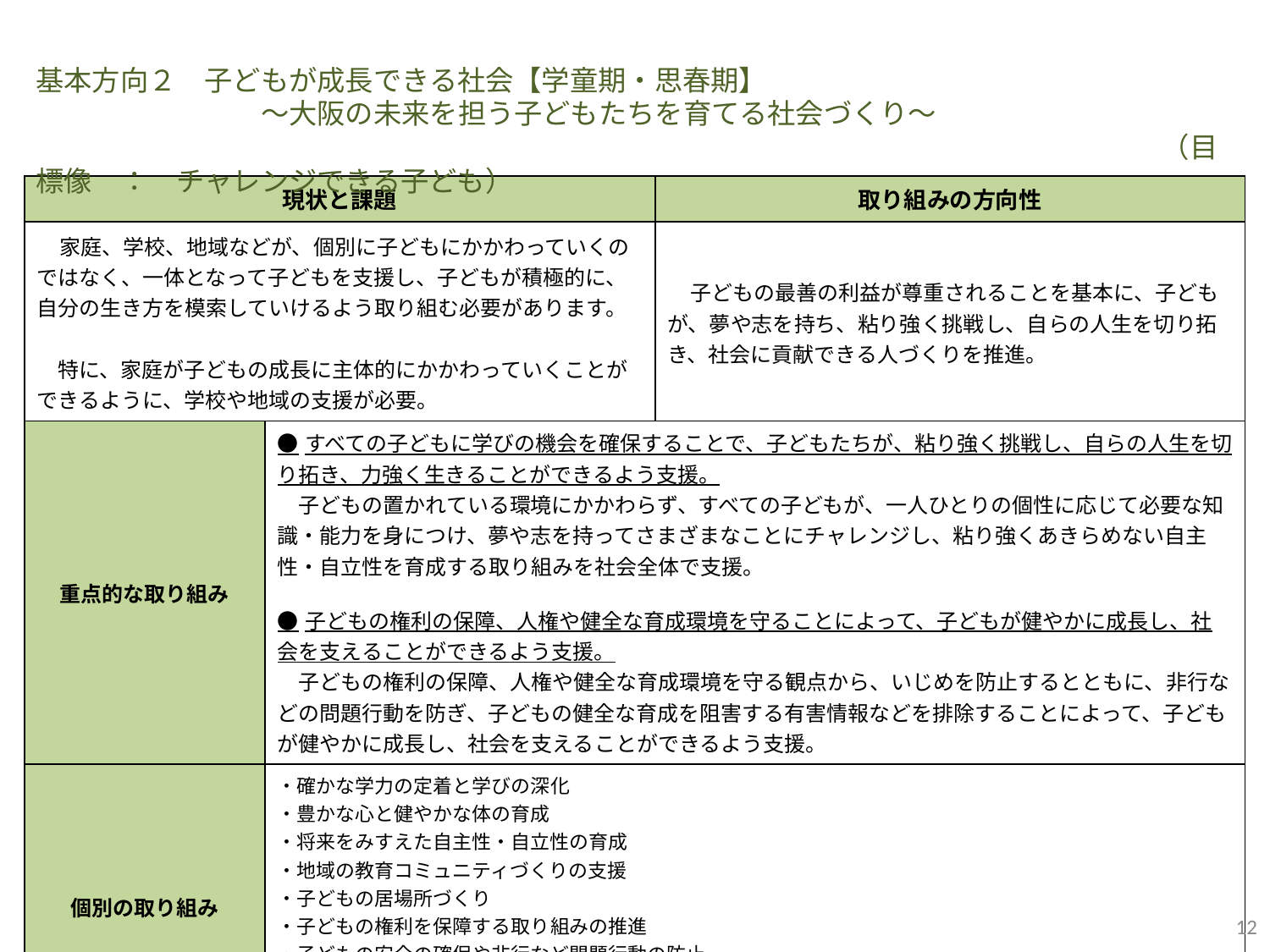

基本方向２　子どもが成長できる社会【学童期・思春期】
　　　　　　　　～大阪の未来を担う子どもたちを育てる社会づくり～
　　　　　　　　　　　　　　　　　　　　　　　　　　　　　　　　　　　　　　　　（目標像　：　チャレンジできる子ども）
| 現状と課題 |  | 取り組みの方向性 |
| --- | --- | --- |
| 家庭、学校、地域などが、個別に子どもにかかわっていくのではなく、一体となって子どもを支援し、子どもが積極的に、自分の生き方を模索していけるよう取り組む必要があります。　　 　特に、家庭が子どもの成長に主体的にかかわっていくことができるように、学校や地域の支援が必要。 |  | 子どもの最善の利益が尊重されることを基本に、子どもが、夢や志を持ち、粘り強く挑戦し、自らの人生を切り拓き、社会に貢献できる人づくりを推進。 |
| 重点的な取り組み | ●すべての子どもに学びの機会を確保することで、子どもたちが、粘り強く挑戦し、自らの人生を切り拓き、力強く生きることができるよう支援。 　子どもの置かれている環境にかかわらず、すべての子どもが、一人ひとりの個性に応じて必要な知識・能力を身につけ、夢や志を持ってさまざまなことにチャレンジし、粘り強くあきらめない自主性・自立性を育成する取り組みを社会全体で支援。 ●子どもの権利の保障、人権や健全な育成環境を守ることによって、子どもが健やかに成長し、社会を支えることができるよう支援。 　子どもの権利の保障、人権や健全な育成環境を守る観点から、いじめを防止するとともに、非行などの問題行動を防ぎ、子どもの健全な育成を阻害する有害情報などを排除することによって、子どもが健やかに成長し、社会を支えることができるよう支援。 |  |
| 個別の取り組み | ・確かな学力の定着と学びの深化 ・豊かな心と健やかな体の育成 ・将来をみすえた自主性・自立性の育成 ・地域の教育コミュニティづくりの支援 ・子どもの居場所づくり ・子どもの権利を保障する取り組みの推進 ・子どもの安全の確保や非行など問題行動の防止 ・青少年の健全育成の推進 |  |
12